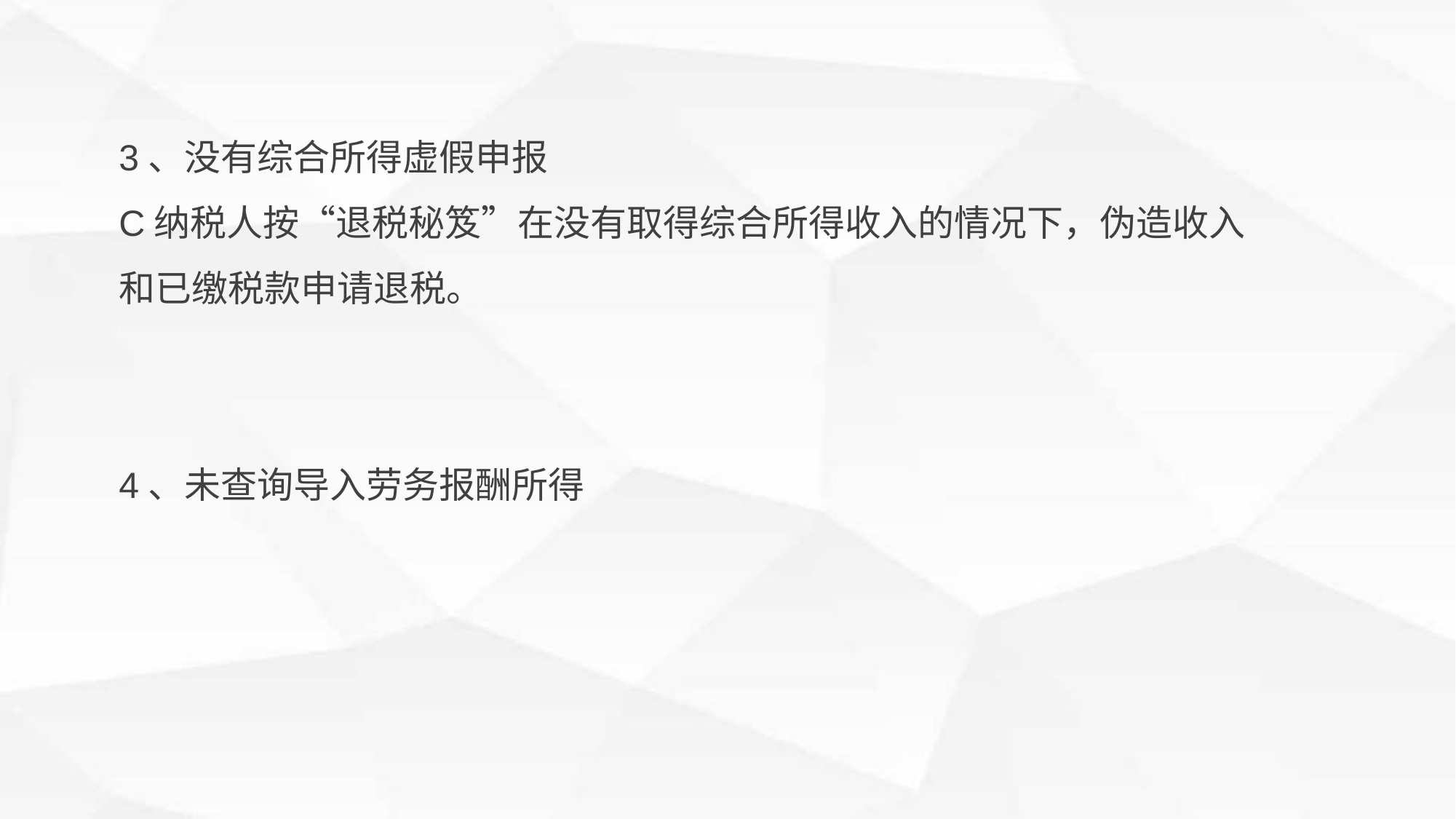

3、没有综合所得虚假申报
C纳税人按“退税秘笈”在没有取得综合所得收入的情况下，伪造收入和已缴税款申请退税。

4、未查询导入劳务报酬所得